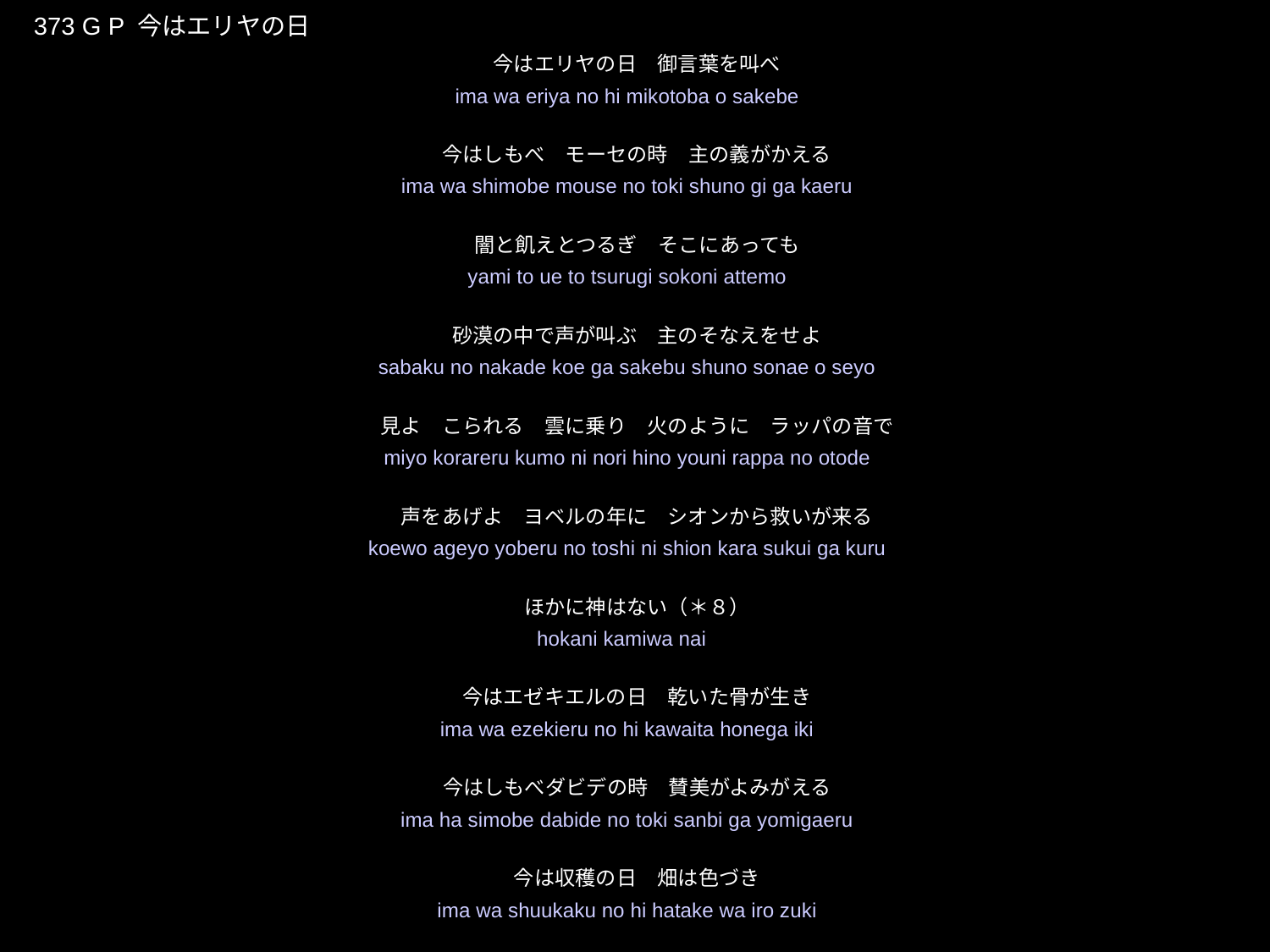

いまはえりやのひ
★P
373 G P 今はエリヤの日
今はエリヤの日　御言葉を叫べ
今はしもべ　モーセの時　主の義がかえる
闇と飢えとつるぎ　そこにあっても
砂漠の中で声が叫ぶ　主のそなえをせよ
見よ　こられる　雲に乗り　火のように　ラッパの音で
声をあげよ　ヨベルの年に　シオンから救いが来る
ほかに神はない（＊８）
今はエゼキエルの日　乾いた骨が生き
今はしもべダビデの時　賛美がよみがえる
今は収穫の日　畑は色づき
働き人は宣言する　主のみことばを
★５
ima wa eriya no hi mikotoba o sakebe
ima wa shimobe mouse no toki shuno gi ga kaeru
yami to ue to tsurugi sokoni attemo
sabaku no nakade koe ga sakebu shuno sonae o seyo
miyo korareru kumo ni nori hino youni rappa no otode
koewo ageyo yoberu no toshi ni shion kara sukui ga kuru
hokani kamiwa nai
ima wa ezekieru no hi kawaita honega iki
ima ha simobe dabide no toki sanbi ga yomigaeru
ima wa shuukaku no hi hatake wa iro zuki
hataraki bito wa sengen suru shuno mikotoba o